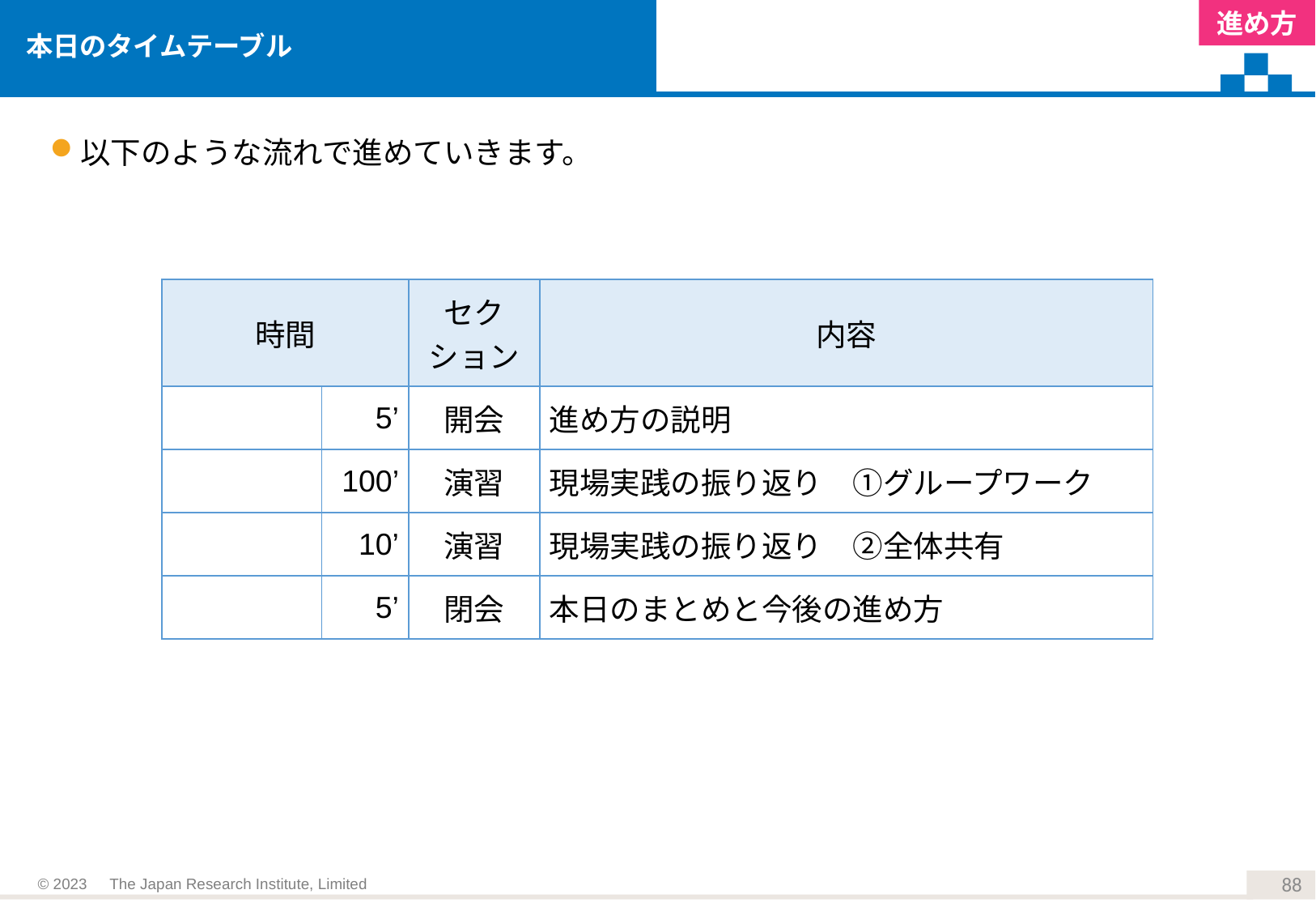

# 本日のタイムテーブル
進め方
以下のような流れで進めていきます。
| 時間 |  | セクション | 内容 |
| --- | --- | --- | --- |
|  | 5’ | 開会 | 進め方の説明 |
|  | 100’ | 演習 | 現場実践の振り返り　①グループワーク |
|  | 10’ | 演習 | 現場実践の振り返り　②全体共有 |
|  | 5’ | 閉会 | 本日のまとめと今後の進め方 |
88